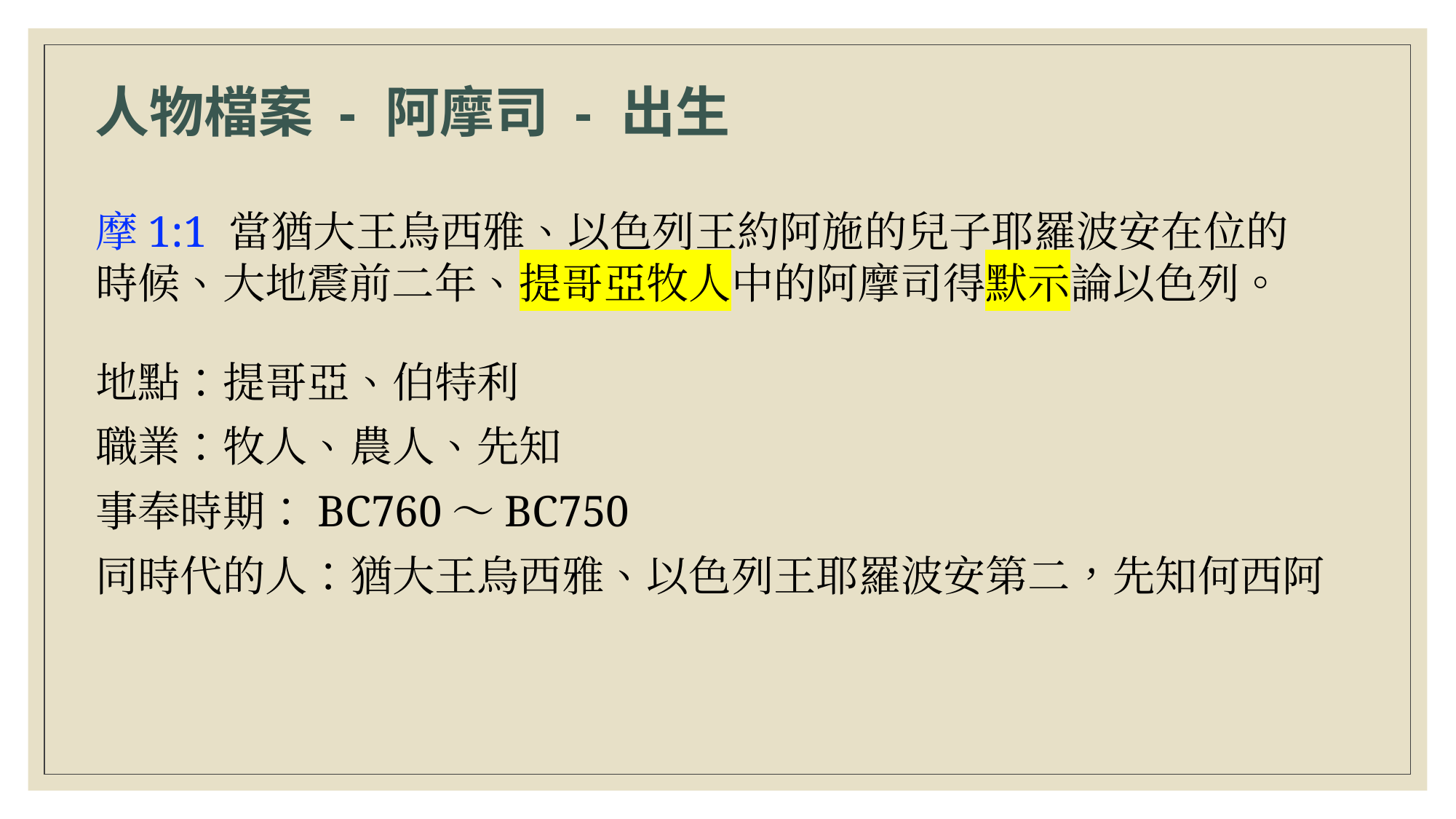

# 人物檔案 - 阿摩司 - 出生
摩1:1 當猶大王烏西雅、以色列王約阿施的兒子耶羅波安在位的時候、大地震前二年、提哥亞牧人中的阿摩司得默示論以色列。
地點：提哥亞、伯特利
職業：牧人、農人、先知
事奉時期：BC760～BC750
同時代的人：猶大王烏西雅、以色列王耶羅波安第二，先知何西阿